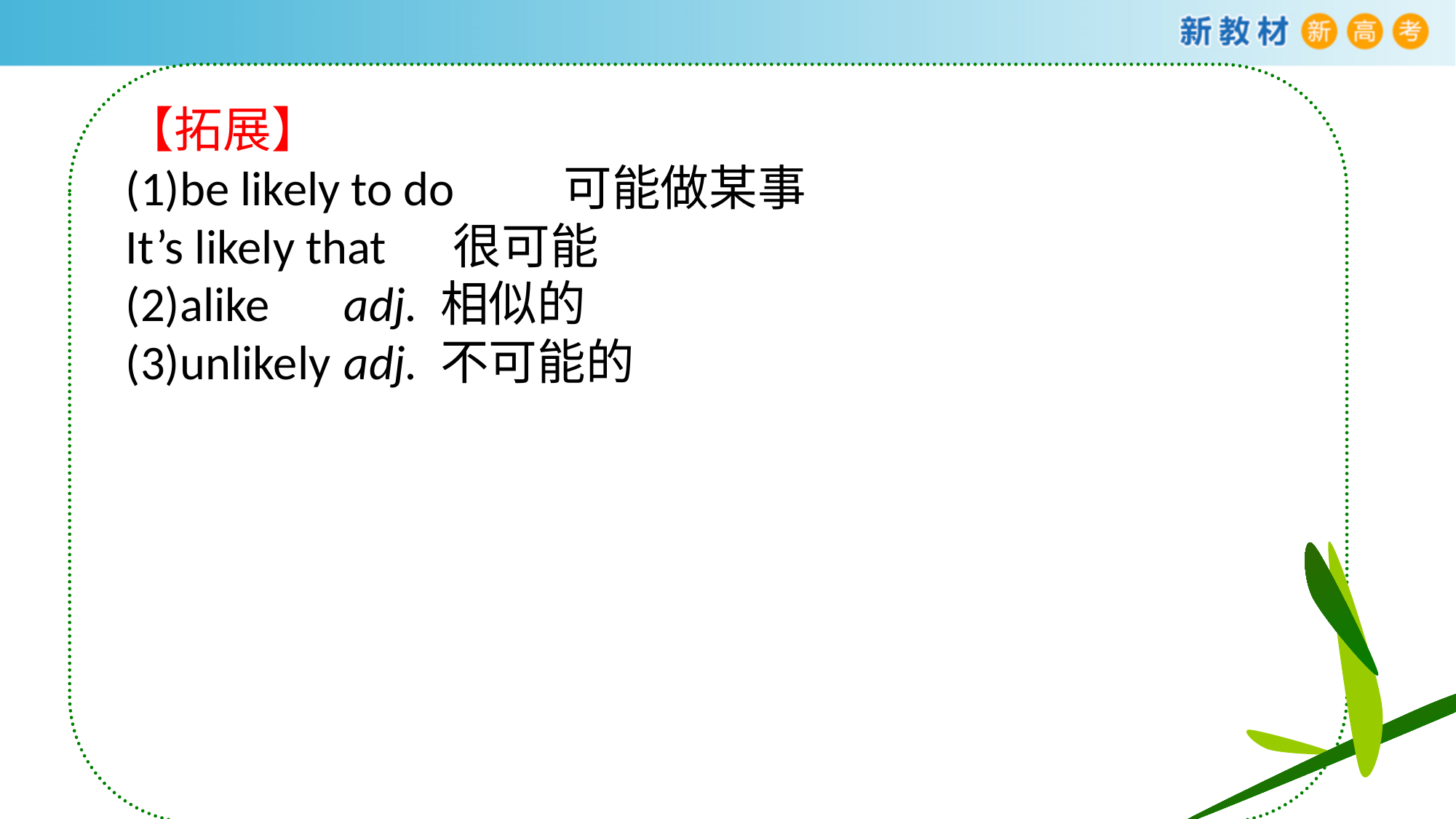

【拓展】
(1)be likely to do　　可能做某事
It’s likely that 	很可能
(2)alike	adj. 相似的
(3)unlikely	adj. 不可能的